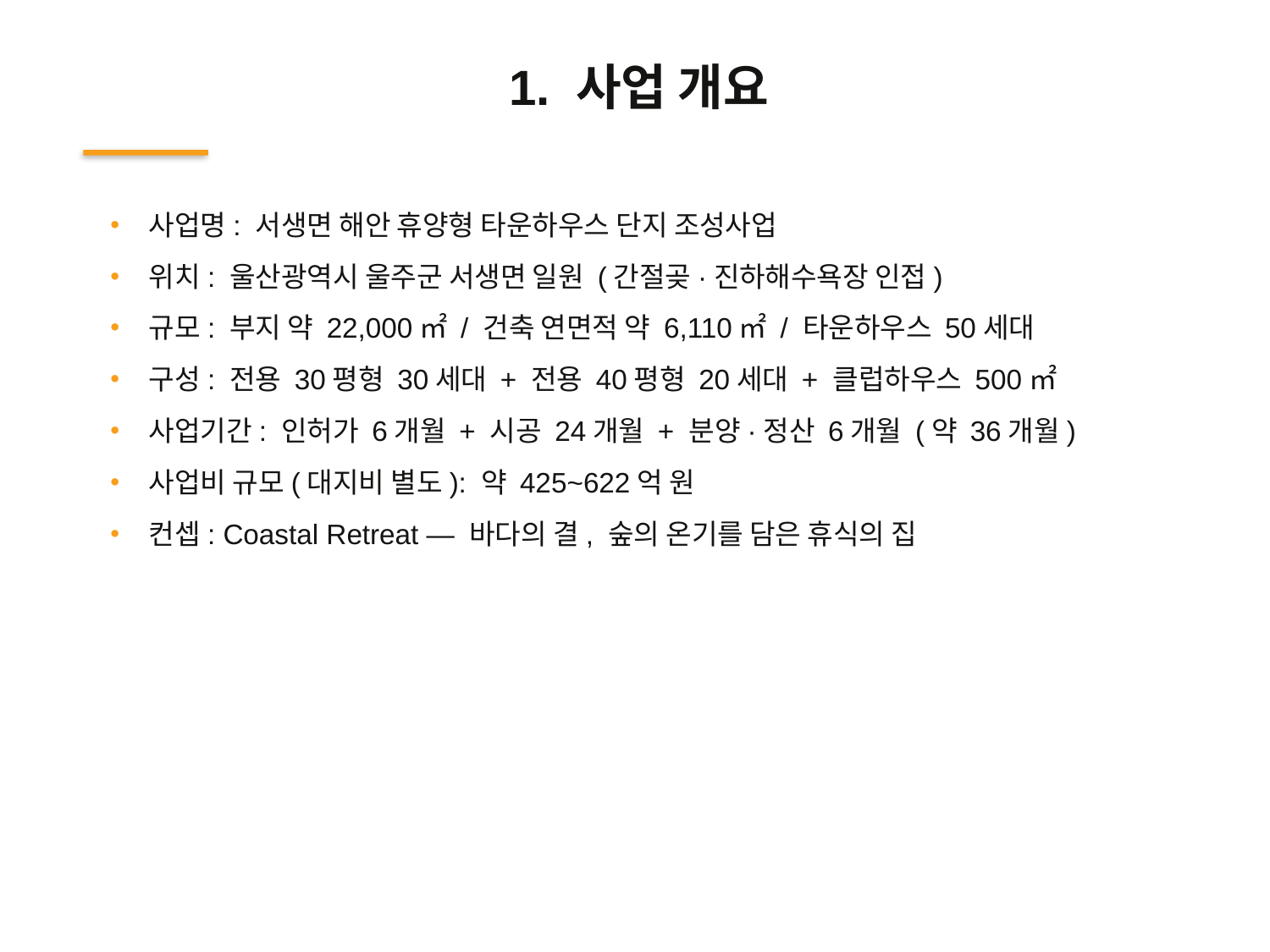

1. 사업 개요

•  사업명: 서생면 해안 휴양형 타운하우스 단지 조성사업
•  위치: 울산광역시 울주군 서생면 일원 (간절곶·진하해수욕장 인접)
•  규모: 부지 약 22,000㎡ / 건축 연면적 약 6,110㎡ / 타운하우스 50세대
•  구성: 전용 30평형 30세대 + 전용 40평형 20세대 + 클럽하우스 500㎡
•  사업기간: 인허가 6개월 + 시공 24개월 + 분양·정산 6개월 (약 36개월)
•  사업비 규모(대지비 별도): 약 425~622억 원
•  컨셉: Coastal Retreat — 바다의 결, 숲의 온기를 담은 휴식의 집